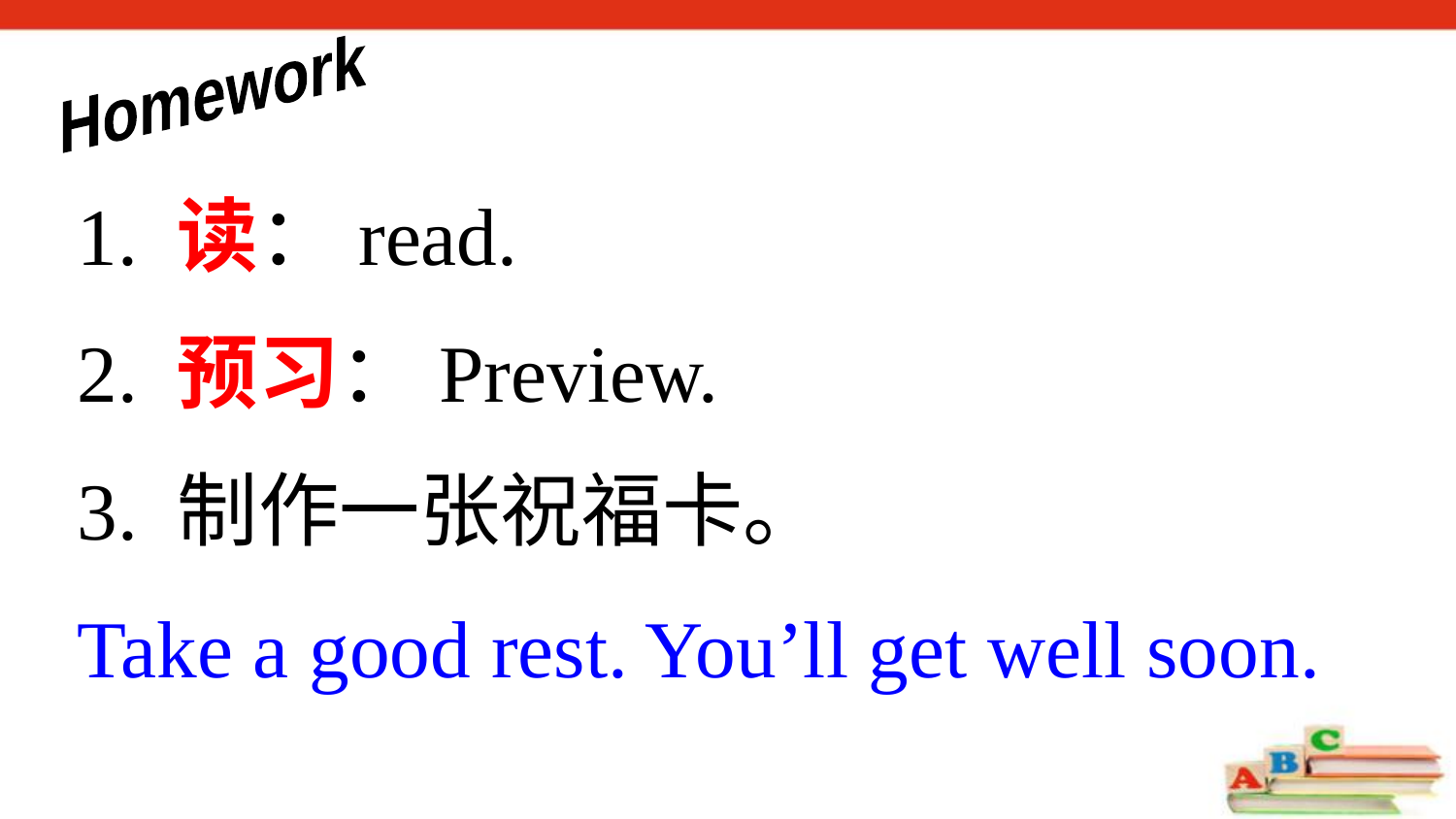

Homework
1. 读：read.
2. 预习：Preview.
3. 制作一张祝福卡。
Take a good rest. You’ll get well soon.